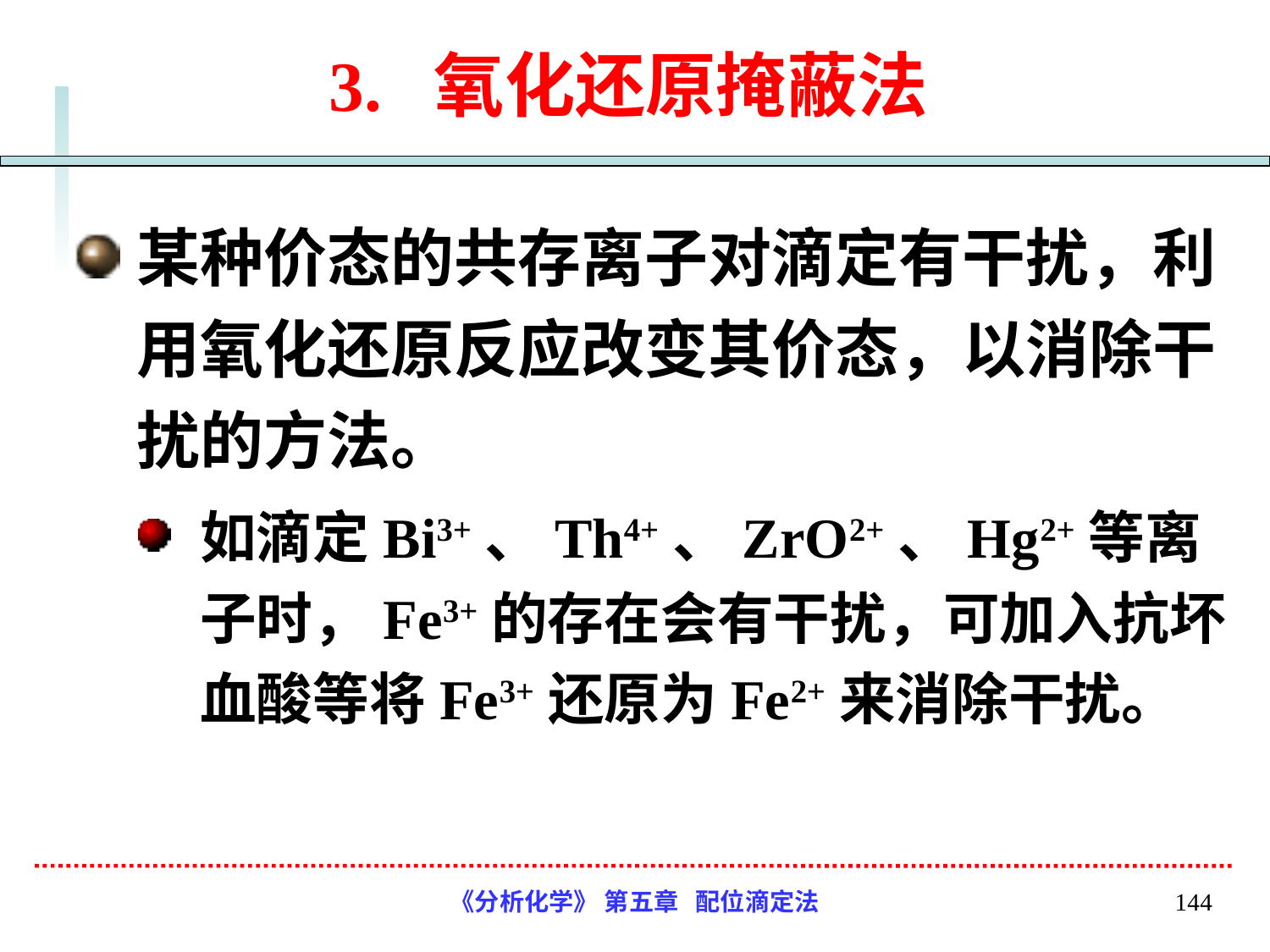

# 3.  氧化还原掩蔽法
某种价态的共存离子对滴定有干扰，利用氧化还原反应改变其价态，以消除干扰的方法。
如滴定Bi3+、Th4+、ZrO2+、Hg2+等离子时，Fe3+的存在会有干扰，可加入抗坏血酸等将Fe3+还原为Fe2+来消除干扰。
《分析化学》 第五章   配位滴定法
144